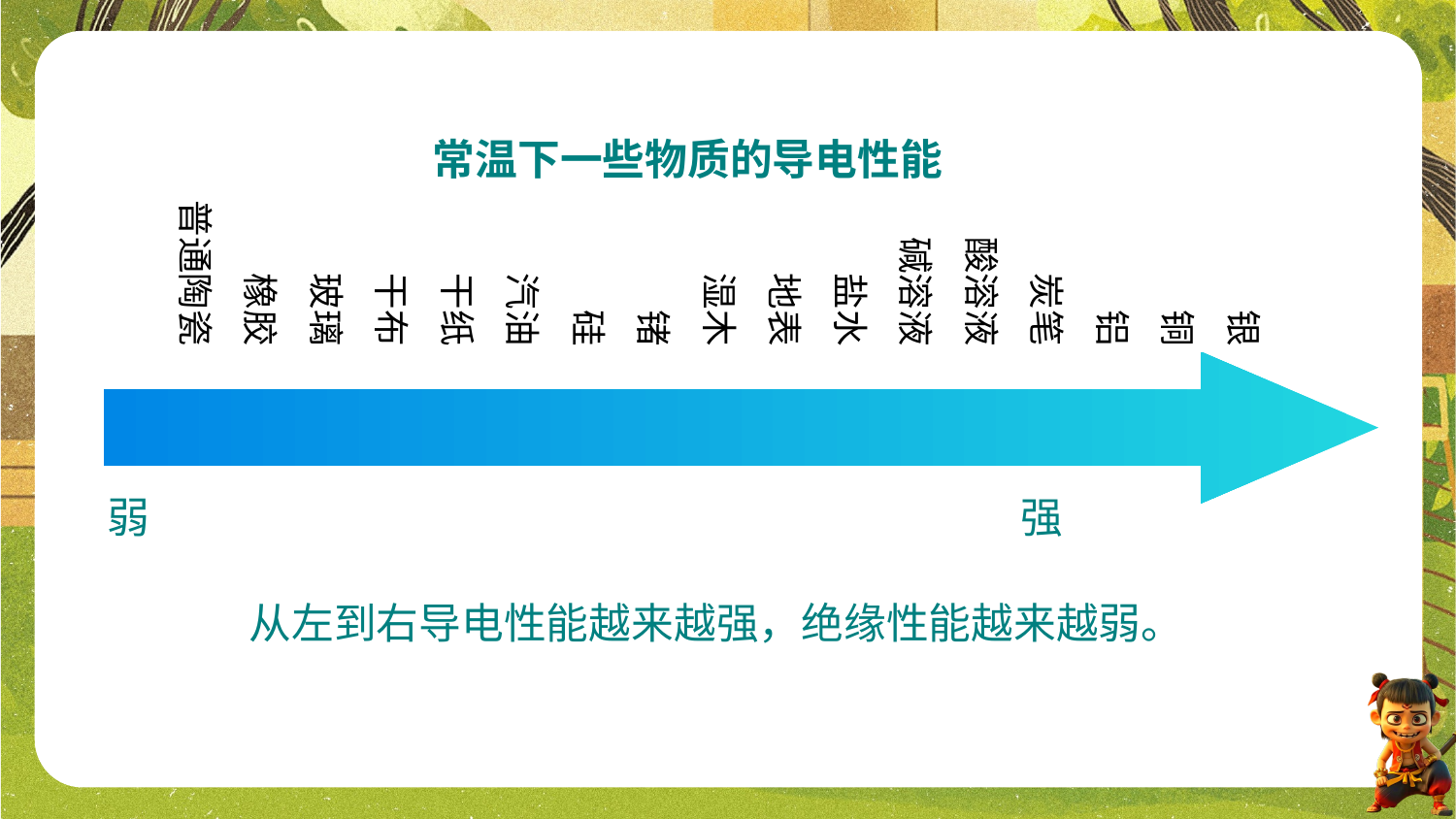

常温下一些物质的导电性能

银
铜
铝
炭笔
酸溶液
碱溶液
盐水
地表
湿木
锗
硅
汽油
干纸
干布
玻璃
橡胶
普通陶瓷

弱                                                                                            强
从左到右导电性能越来越强，绝缘性能越来越弱。